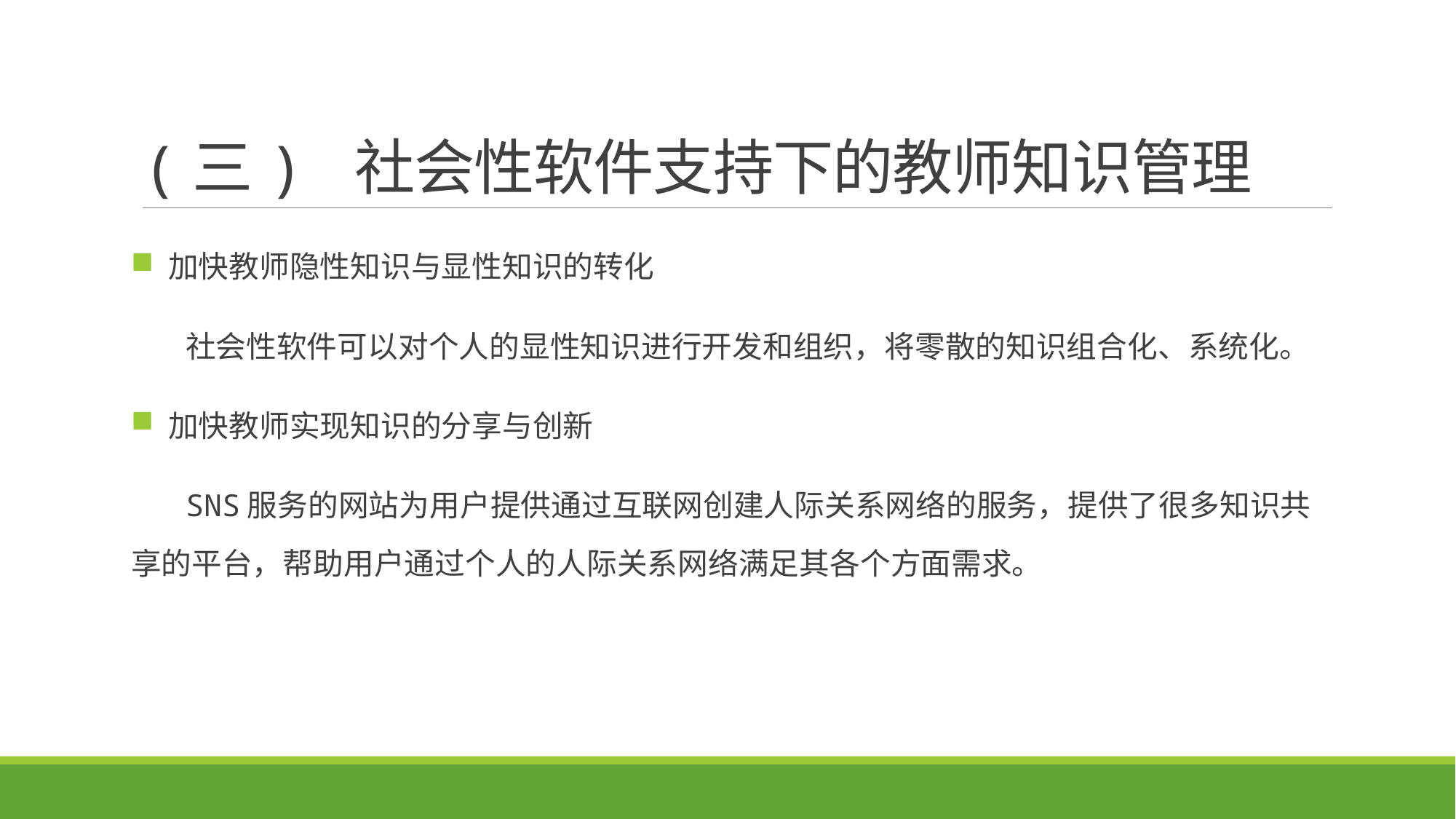

# (三) 社会性软件支持下的教师知识管理
 加快教师隐性知识与显性知识的转化
社会性软件可以对个人的显性知识进行开发和组织，将零散的知识组合化、系统化。
 加快教师实现知识的分享与创新
SNS服务的网站为用户提供通过互联网创建人际关系网络的服务，提供了很多知识共享的平台，帮助用户通过个人的人际关系网络满足其各个方面需求。